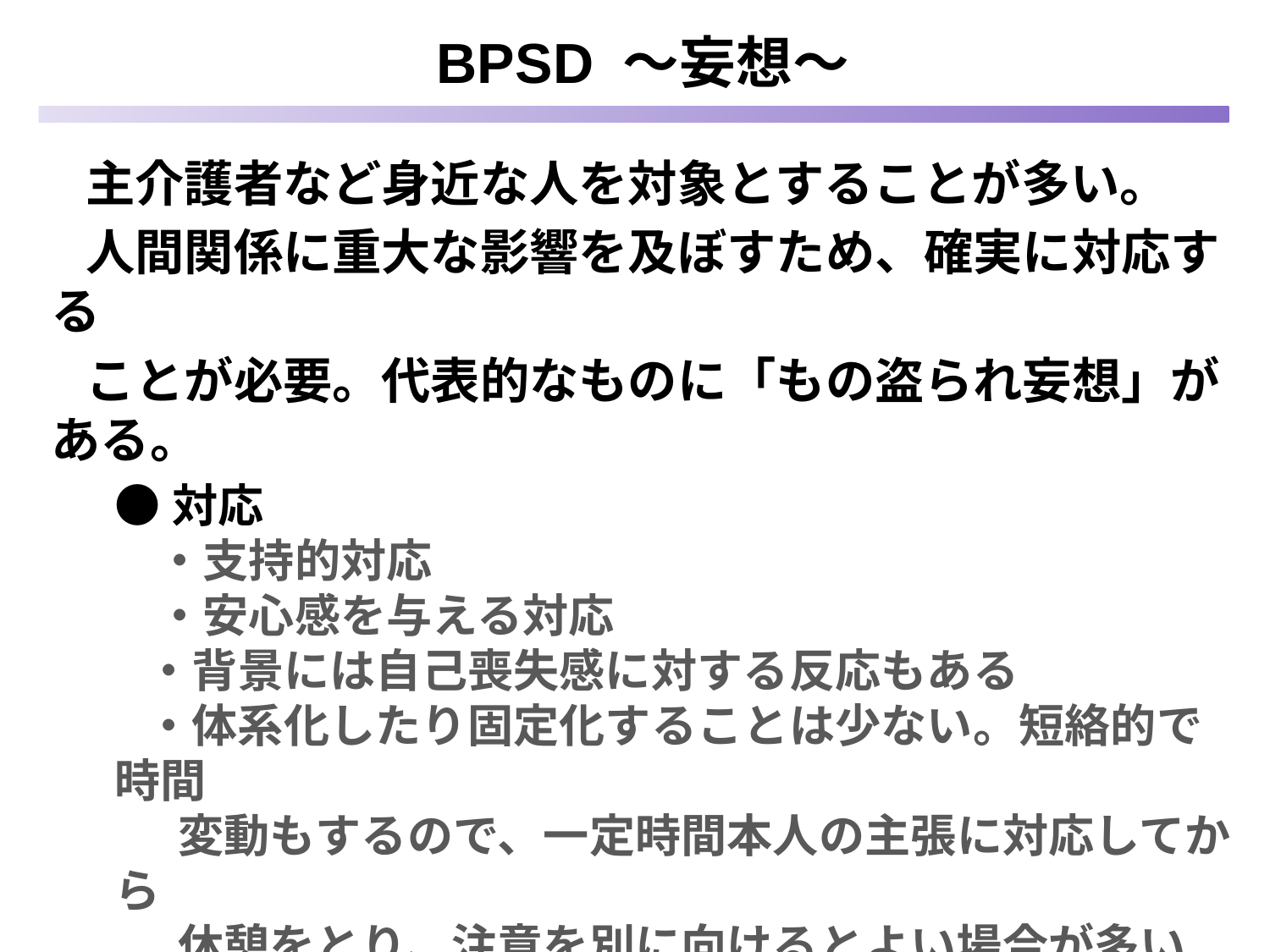

BPSD 〜妄想〜

  主介護者など身近な人を対象とすることが多い。
  人間関係に重大な影響を及ぼすため、確実に対応する
  ことが必要。代表的なものに「もの盗られ妄想」がある。
●対応
   ・支持的対応
   ・安心感を与える対応
   ・背景には自己喪失感に対する反応もある
   ・体系化したり固定化することは少ない。短絡的で時間
     変動もするので、一定時間本人の主張に対応してから
     休憩をとり、注意を別に向けるとよい場合が多い
●薬物療法
   ・持続する場合には、社会的関係を維持するためにも
     薬物療法を含めた対応を考え、専門家と相談する